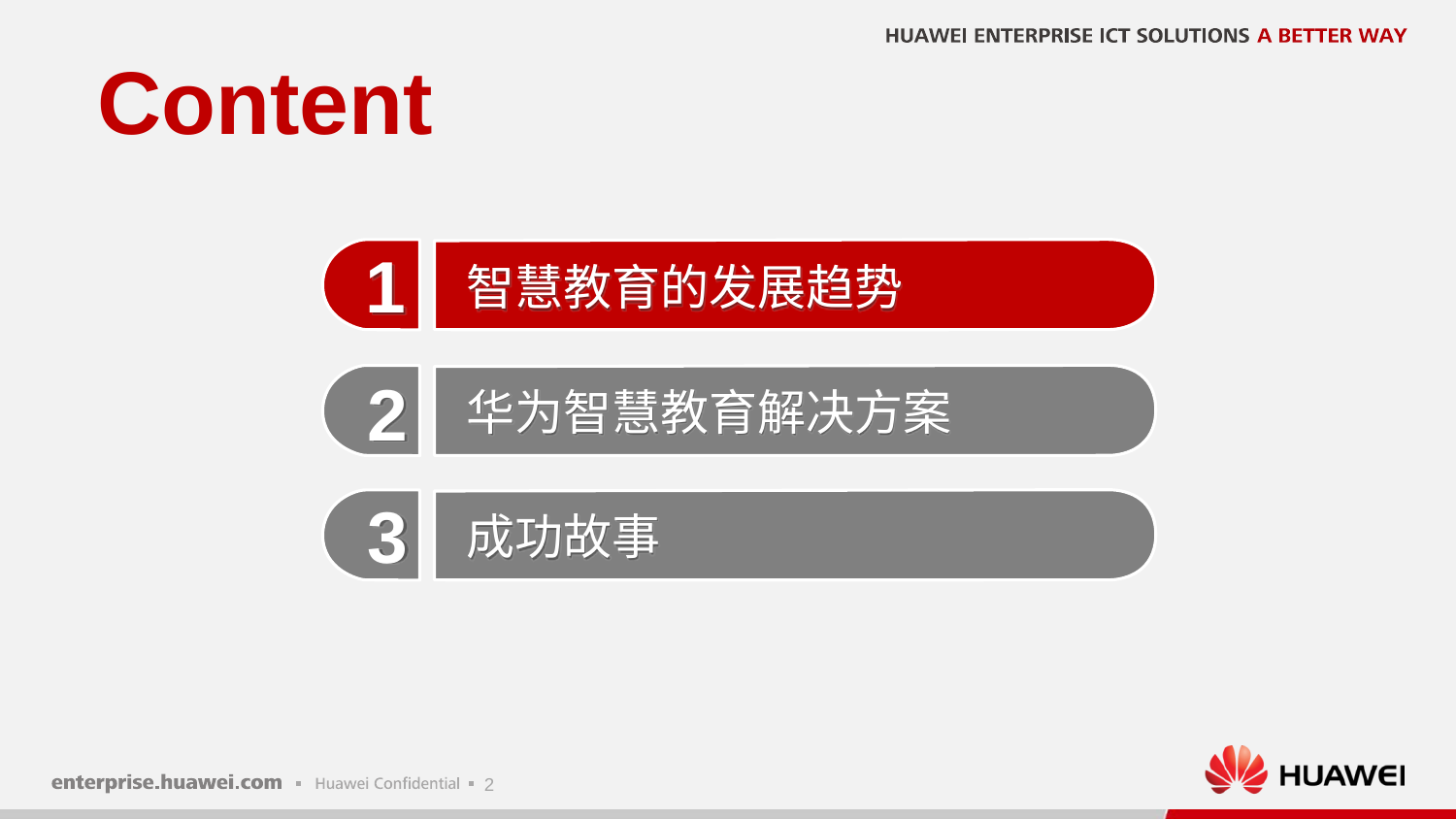

Content
1

智慧教育的发展趋势
2

华为智慧教育解决方案
3

成功故事